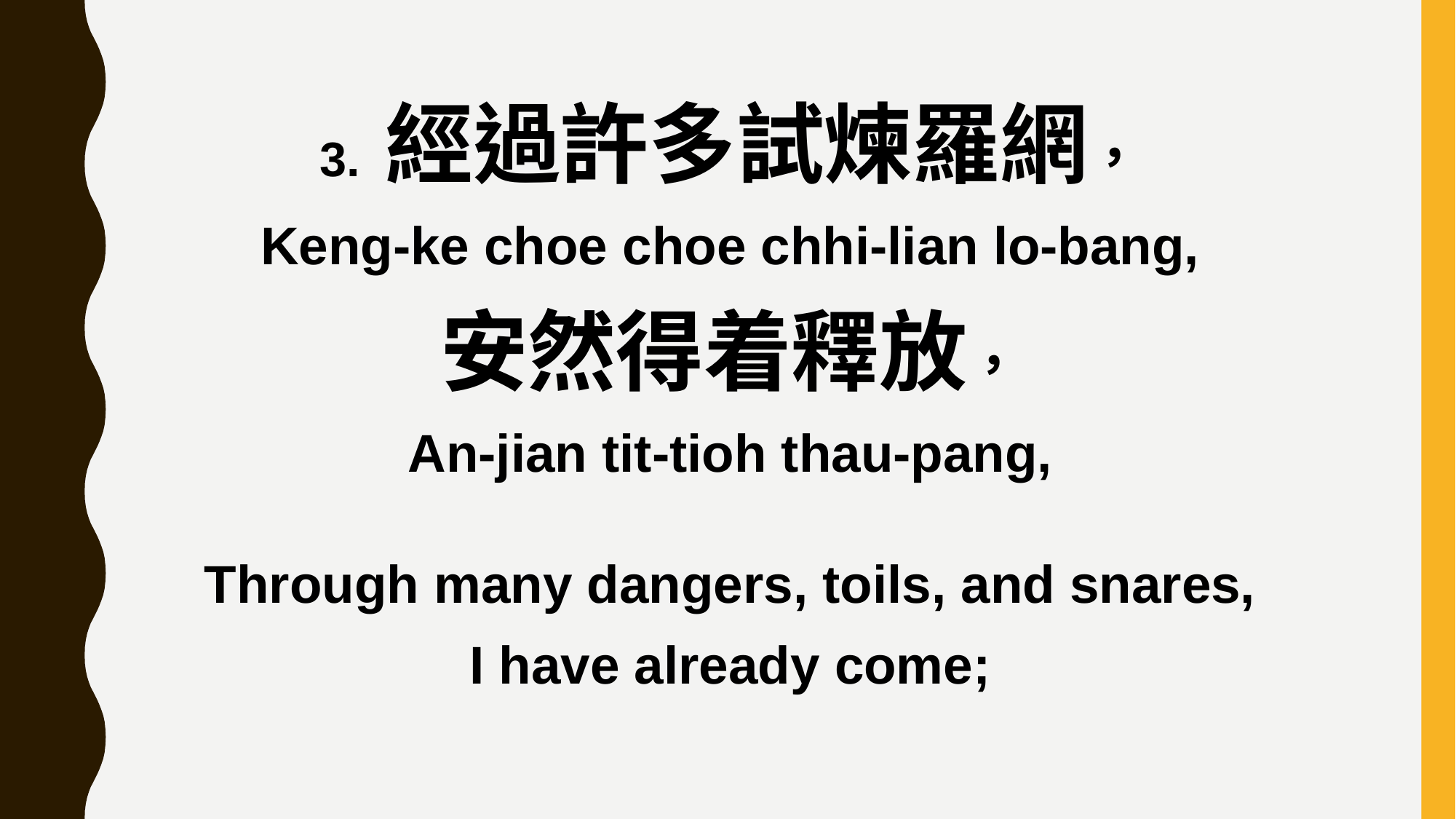

3. 經過許多試煉羅網，
Keng-ke choe choe chhi-lian lo-bang,
安然得着釋放，
An-jian tit-tioh thau-pang,

Through many dangers, toils, and snares,
I have already come;